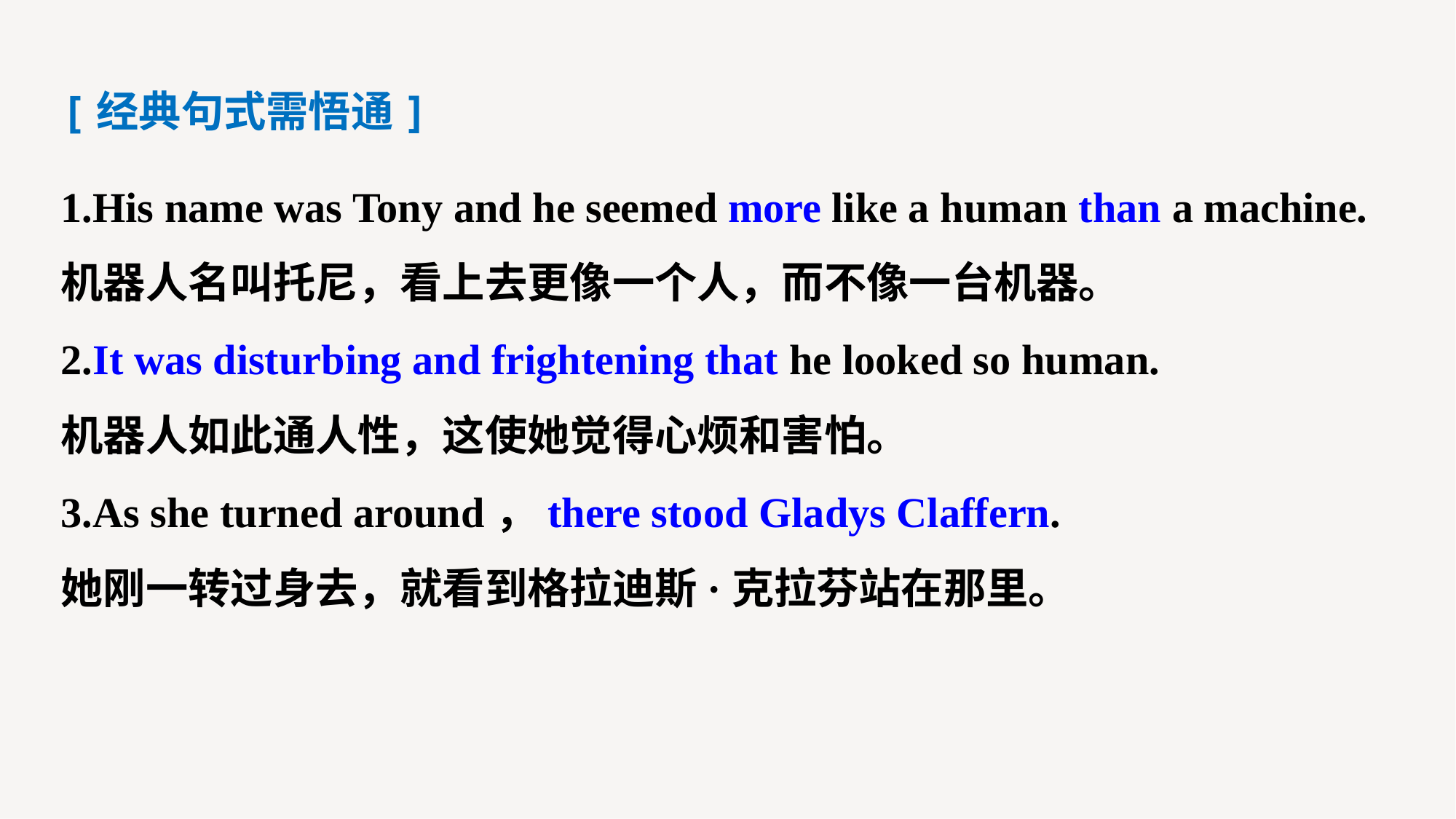

[经典句式需悟通]
1.His name was Tony and he seemed more like a human than a machine.
机器人名叫托尼，看上去更像一个人，而不像一台机器。
2.It was disturbing and frightening that he looked so human.
机器人如此通人性，这使她觉得心烦和害怕。
3.As she turned around，there stood Gladys Claffern.
她刚一转过身去，就看到格拉迪斯·克拉芬站在那里。